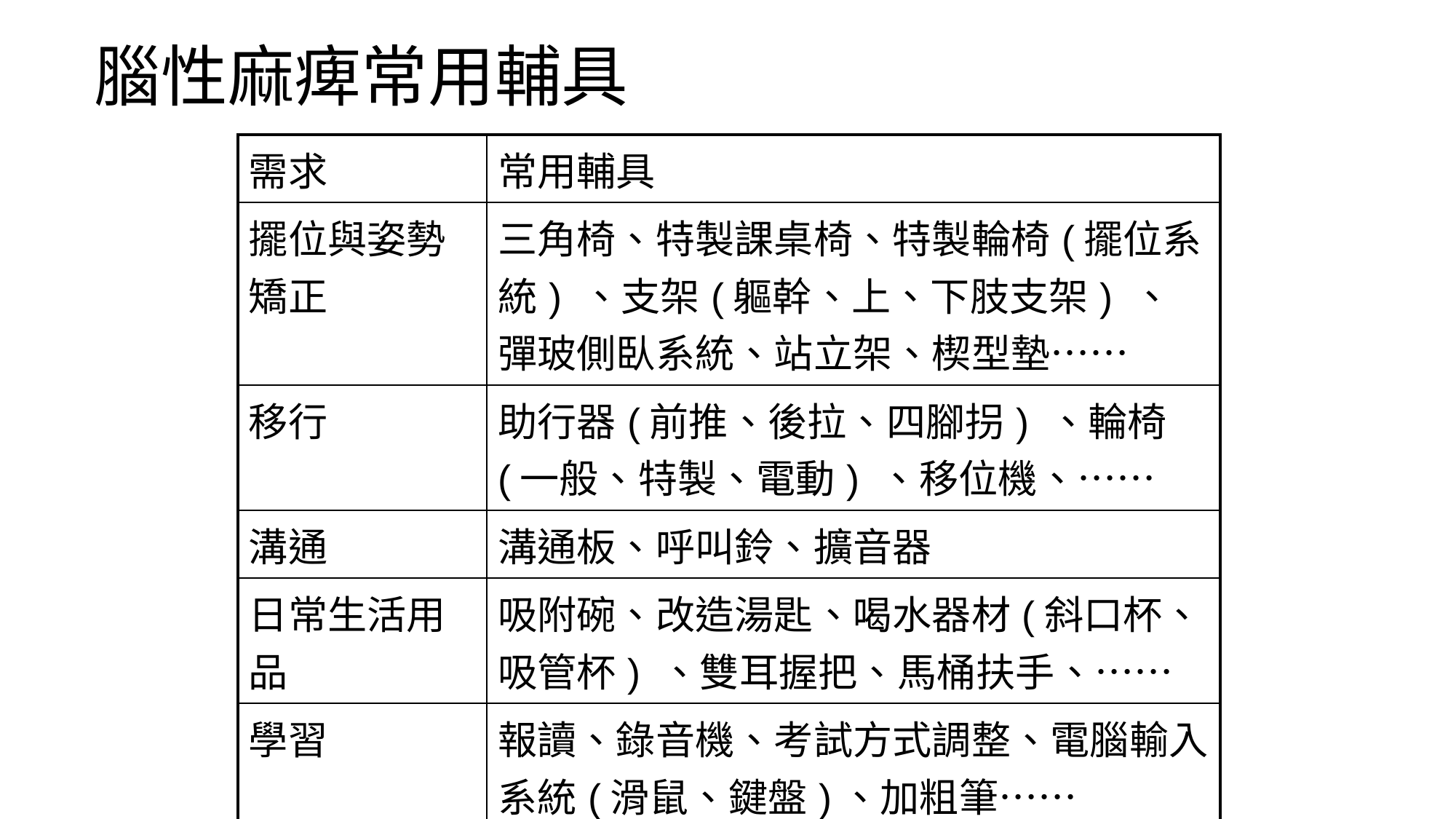

# 腦性麻痺常用輔具
| 需求 | 常用輔具 |
| --- | --- |
| 擺位與姿勢矯正 | 三角椅、特製課桌椅、特製輪椅(擺位系統) 、支架(軀幹、上、下肢支架) 、彈玻側臥系統、站立架、楔型墊…… |
| 移行 | 助行器(前推、後拉、四腳拐) 、輪椅(一般、特製、電動) 、移位機、…… |
| 溝通 | 溝通板、呼叫鈴、擴音器 |
| 日常生活用品 | 吸附碗、改造湯匙、喝水器材(斜口杯、吸管杯) 、雙耳握把、馬桶扶手、…… |
| 學習 | 報讀、錄音機、考試方式調整、電腦輸入系統(滑鼠、鍵盤)、加粗筆…… |
| 無障礙空間 | 斜坡道、無障礙廁所…… |